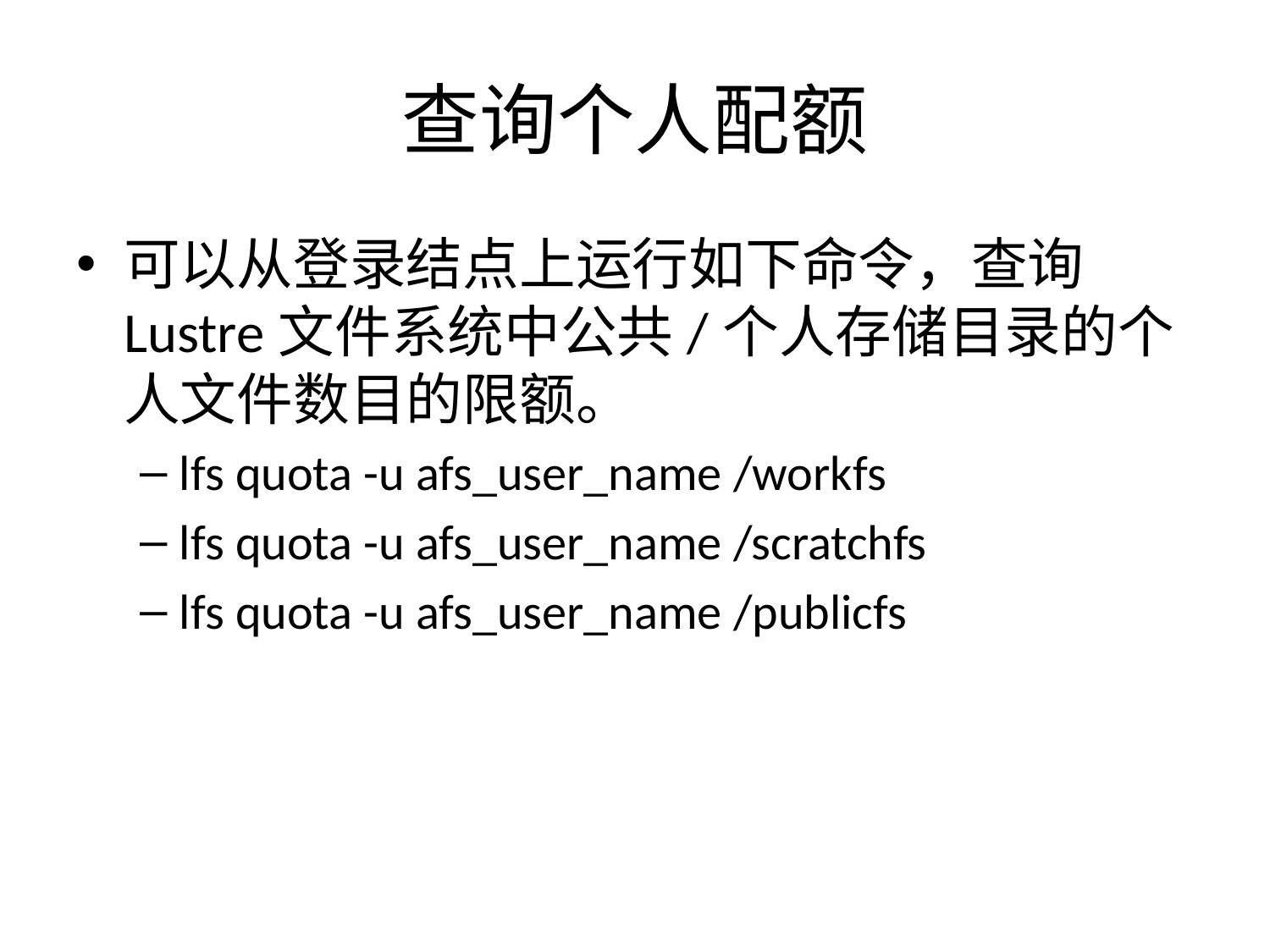

# 查询个人配额
可以从登录结点上运行如下命令，查询Lustre文件系统中公共/个人存储目录的个人文件数目的限额。
lfs quota -u afs_user_name /workfs
lfs quota -u afs_user_name /scratchfs
lfs quota -u afs_user_name /publicfs